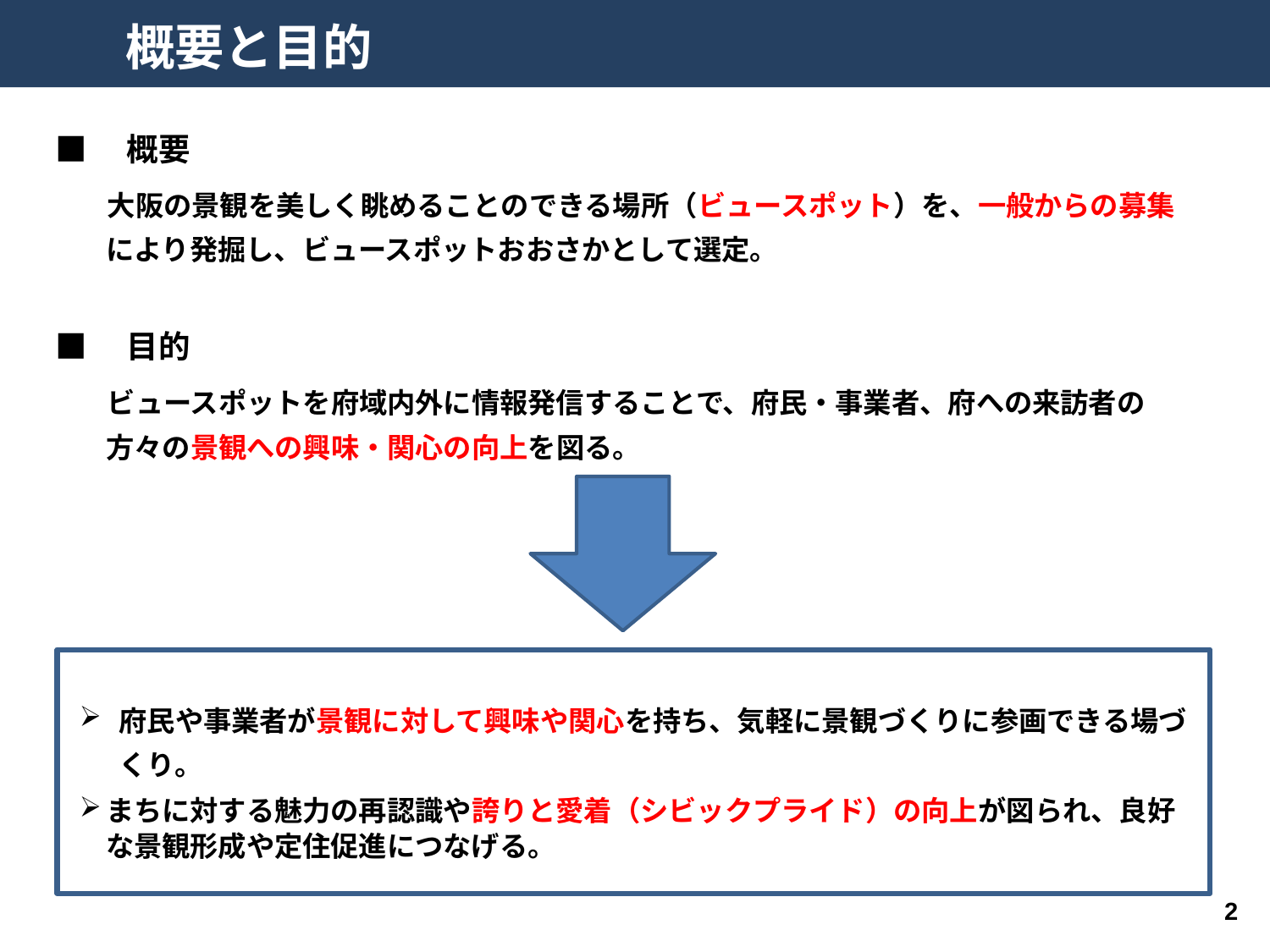

概要と目的
■　概要
　大阪の景観を美しく眺めることのできる場所（ビュースポット）を、一般からの募集により発掘し、ビュースポットおおさかとして選定。

■　目的
　ビュースポットを府域内外に情報発信することで、府民・事業者、府への来訪者の方々の景観への興味・関心の向上を図る。

府民や事業者が景観に対して興味や関心を持ち、気軽に景観づくりに参画できる場づくり。
まちに対する魅力の再認識や誇りと愛着（シビックプライド）の向上が図られ、良好な景観形成や定住促進につなげる。

2